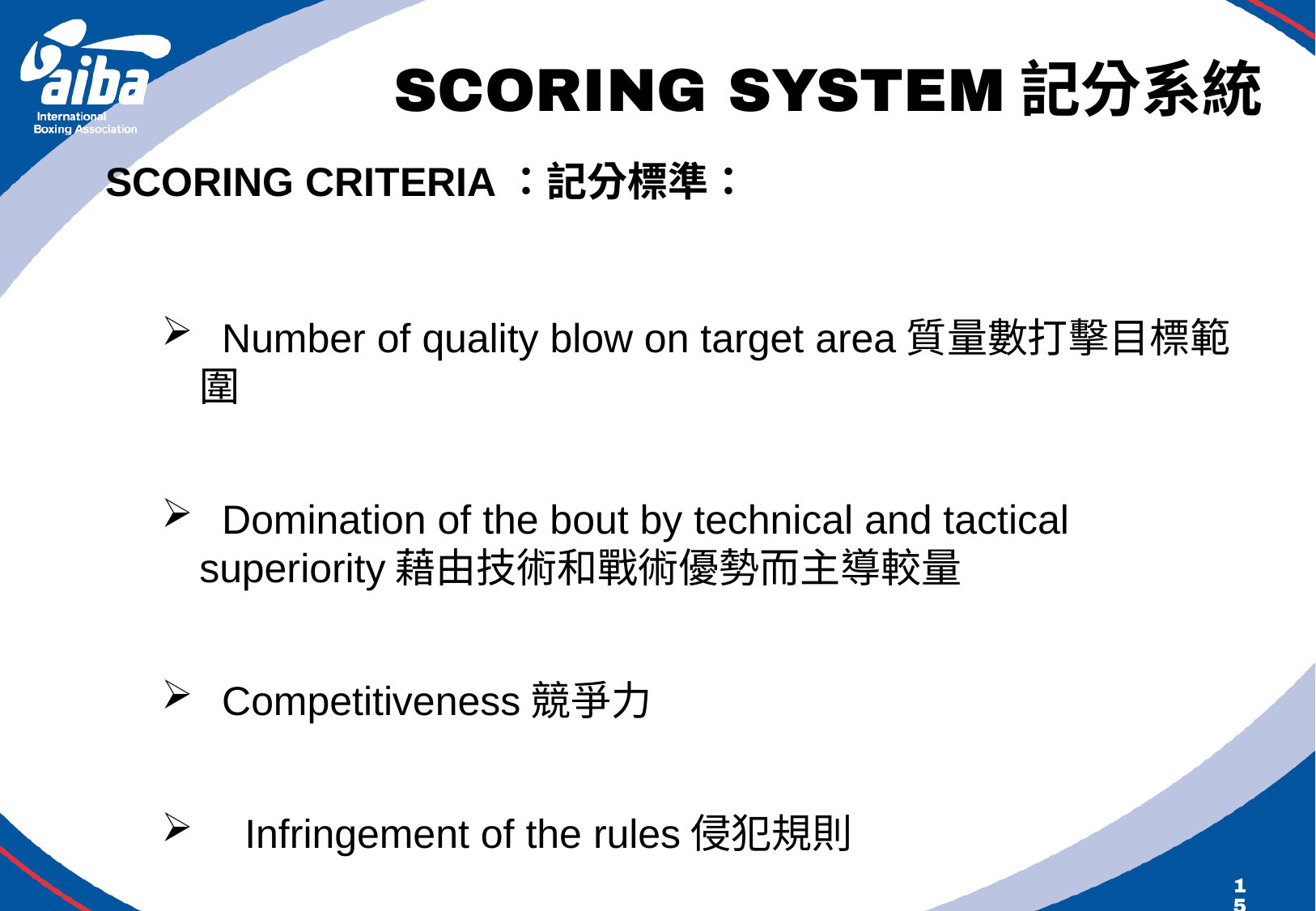

# SCORING SYSTEM記分系統
SCORING CRITERIA：記分標準：

  Number of quality blow on target area質量數打擊目標範圍

  Domination of the bout by technical and tactical    superiority藉由技術和戰術優勢而主導較量

  Competitiveness競爭力

    Infringement of the rules侵犯規則

156